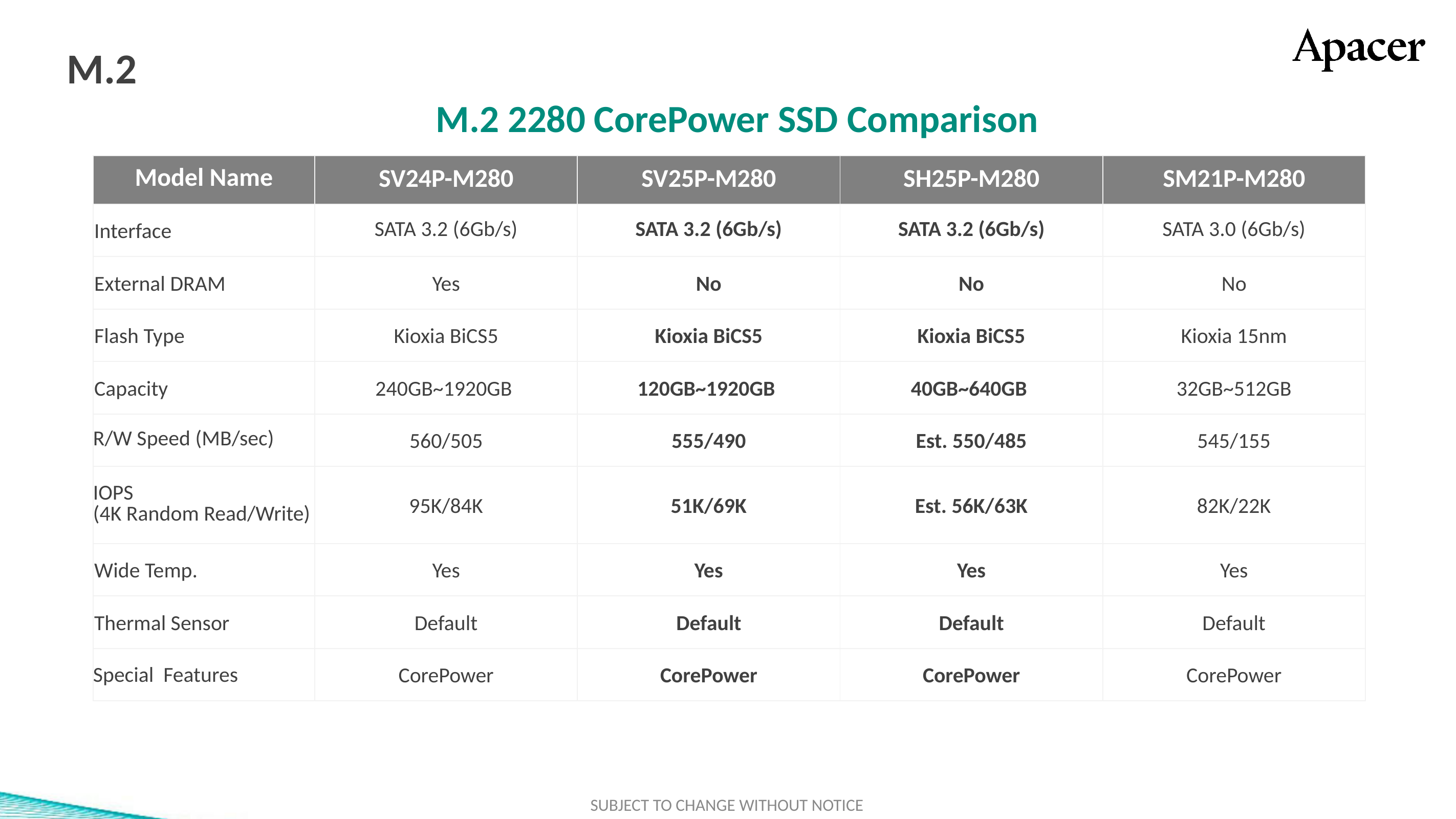

# M.2
M.2 2280 CorePower SSD Comparison

| Model Name | SV24P-M280 | SV25P-M280 | SH25P-M280 | SM21P-M280 |
| --- | --- | --- | --- | --- |
| Interface | SATA 3.2 (6Gb/s) | SATA 3.2 (6Gb/s) | SATA 3.2 (6Gb/s) | SATA 3.0 (6Gb/s) |
| External DRAM | Yes | No | No | No |
| Flash Type | Kioxia BiCS5 | Kioxia BiCS5 | Kioxia BiCS5 | Kioxia 15nm |
| Capacity | 240GB~1920GB | 120GB~1920GB | 40GB~640GB | 32GB~512GB |
| R/W Speed (MB/sec) | 560/505 | 555/490 | Est. 550/485 | 545/155 |
| IOPS (4K Random Read/Write) | 95K/84K | 51K/69K | Est. 56K/63K | 82K/22K |
| Wide Temp. | Yes | Yes | Yes | Yes |
| Thermal Sensor | Default | Default | Default | Default |
| Special Features | CorePower | CorePower | CorePower | CorePower |
標準色
附屬
配色
3D TLC
2D MLC
SLC-lite
SLC
類工

SLC-liteX